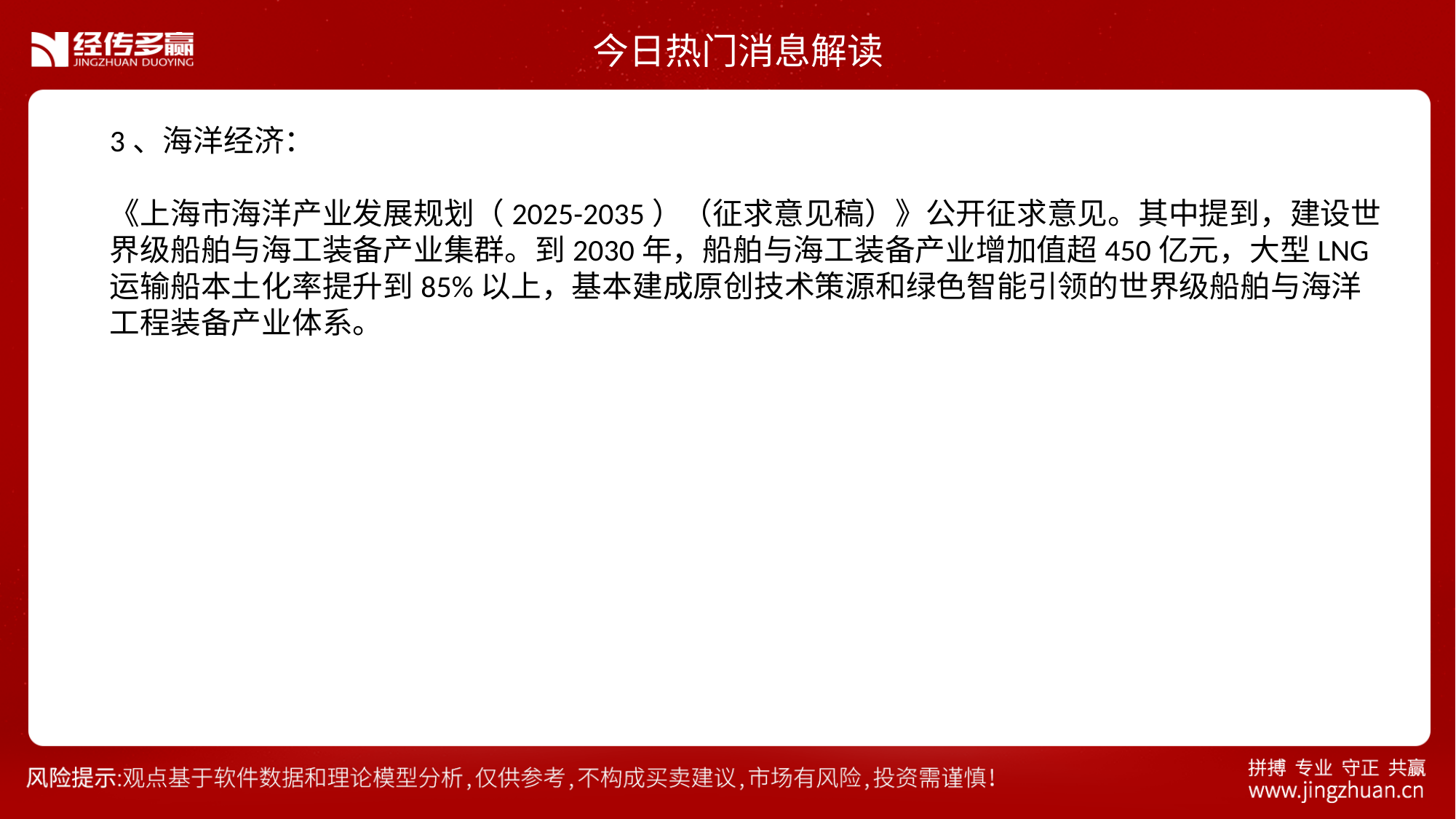

今日热门消息解读
3、海洋经济：

《上海市海洋产业发展规划（2025-2035）（征求意见稿）》公开征求意见。其中提到，建设世界级船舶与海工装备产业集群。到2030年，船舶与海工装备产业增加值超450亿元，大型LNG运输船本土化率提升到85%以上，基本建成原创技术策源和绿色智能引领的世界级船舶与海洋工程装备产业体系。